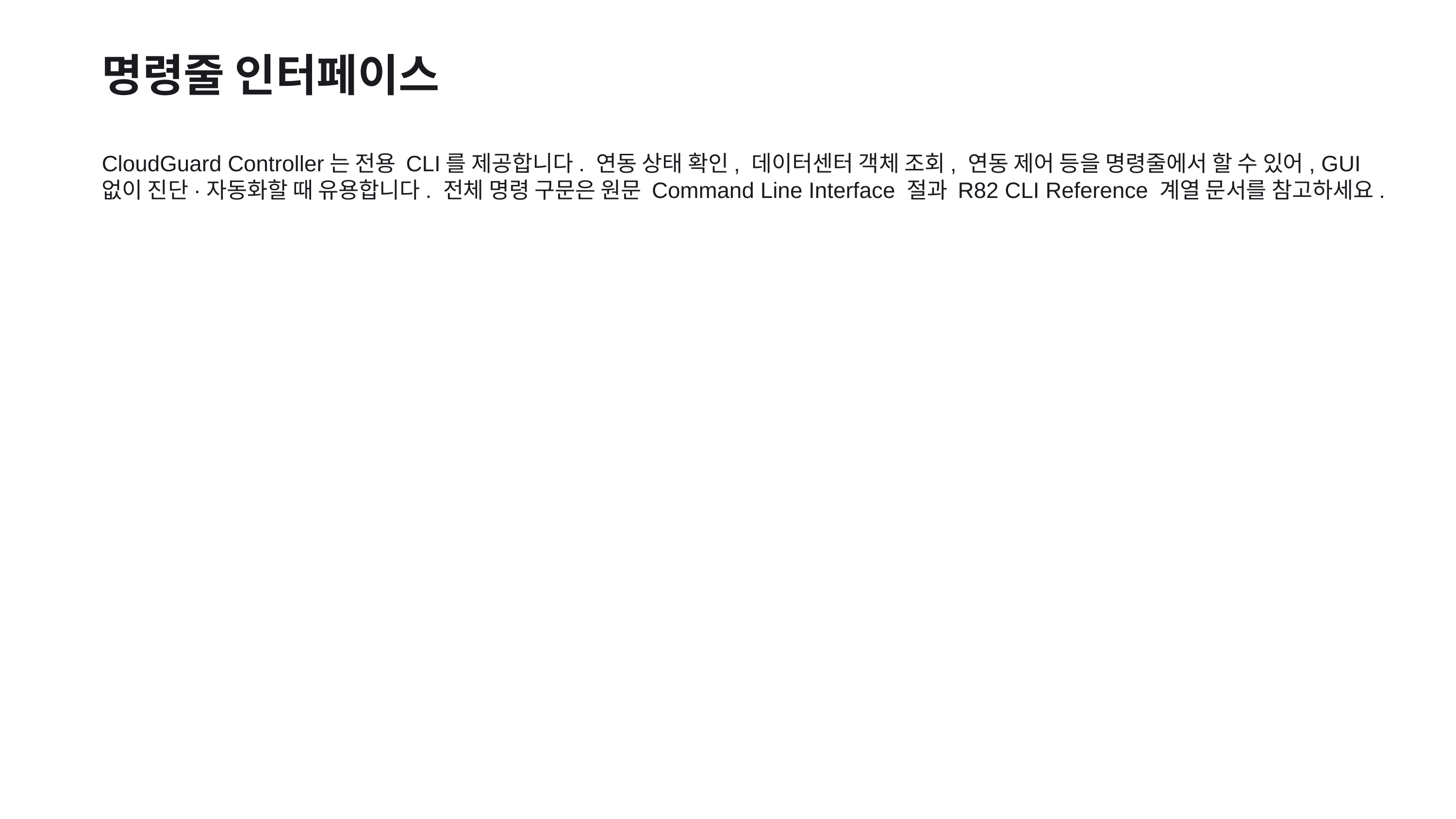

명령줄 인터페이스
CloudGuard Controller는 전용 CLI를 제공합니다. 연동 상태 확인, 데이터센터 객체 조회, 연동 제어 등을 명령줄에서 할 수 있어, GUI 없이 진단·자동화할 때 유용합니다. 전체 명령 구문은 원문 Command Line Interface 절과 R82 CLI Reference 계열 문서를 참고하세요.